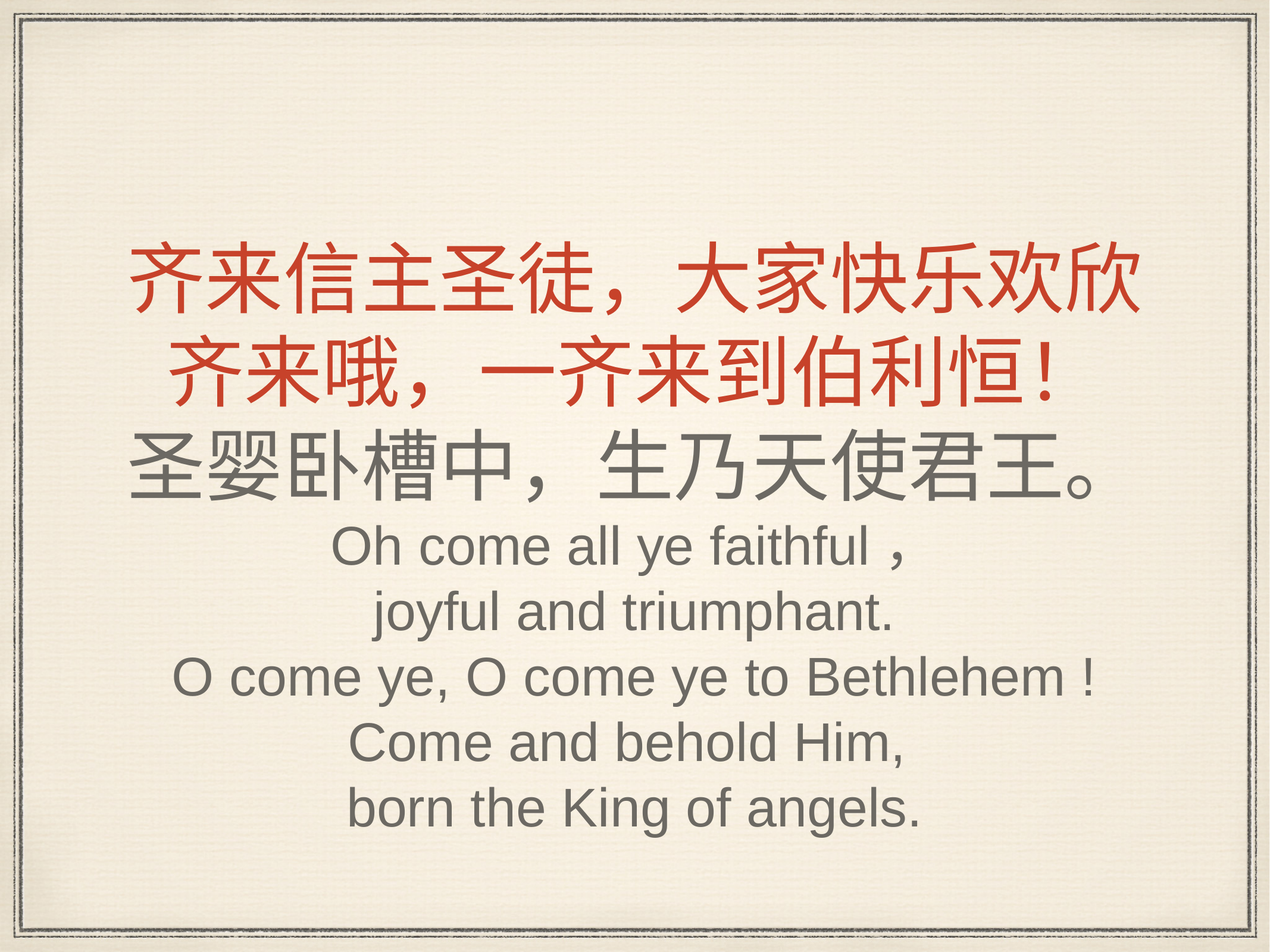

# 齐来信主圣徒，大家快乐欢欣
齐来哦，一齐来到伯利恒！
圣婴卧槽中，生乃天使君王。
Oh come all ye faithful，
joyful and triumphant.
O come ye, O come ye to Bethlehem !
Come and behold Him,
born the King of angels.